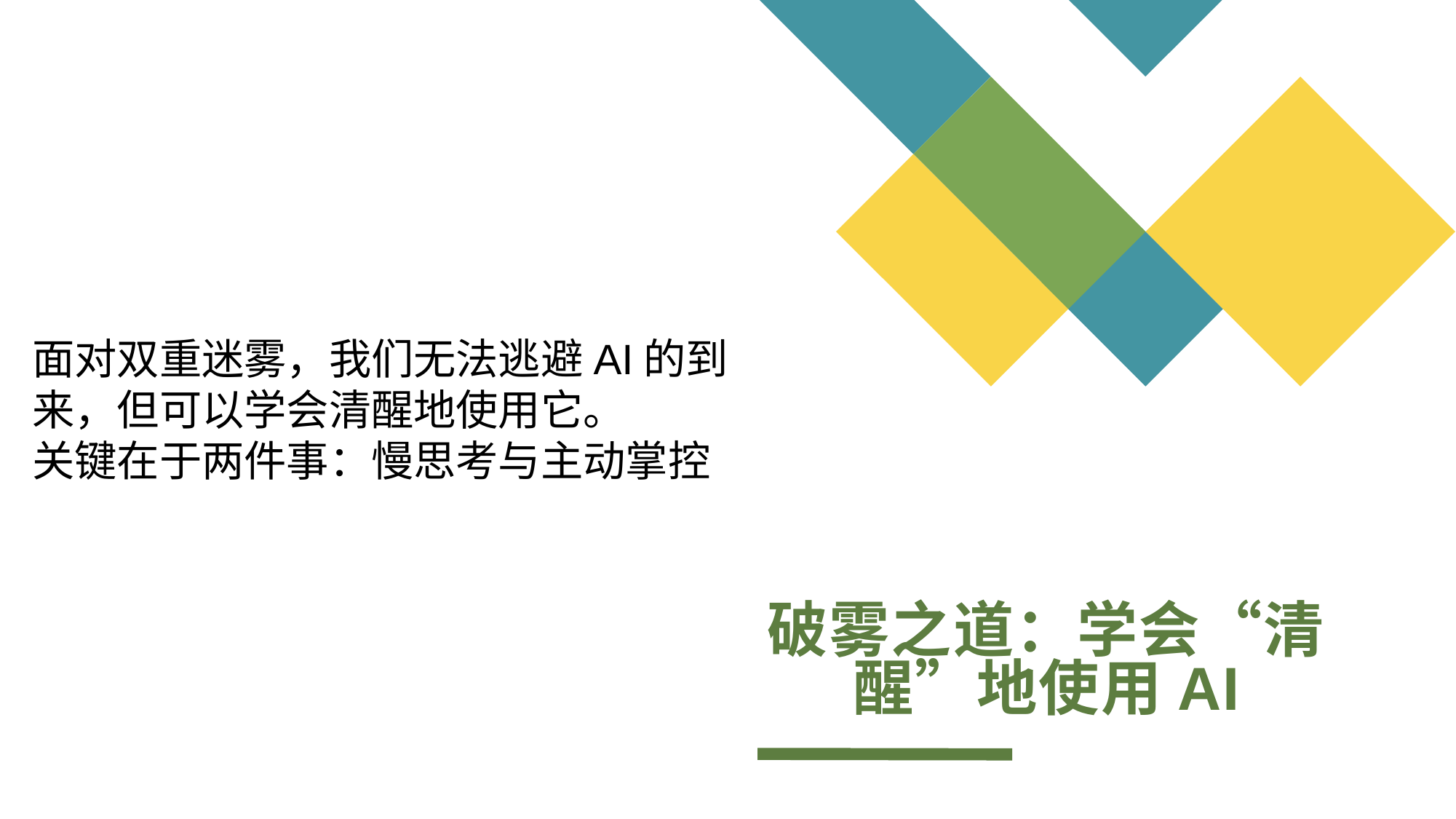

面对双重迷雾，我们无法逃避AI的到来，但可以学会清醒地使用它。
关键在于两件事：慢思考与主动掌控
# 破雾之道：学会“清醒”地使用AI